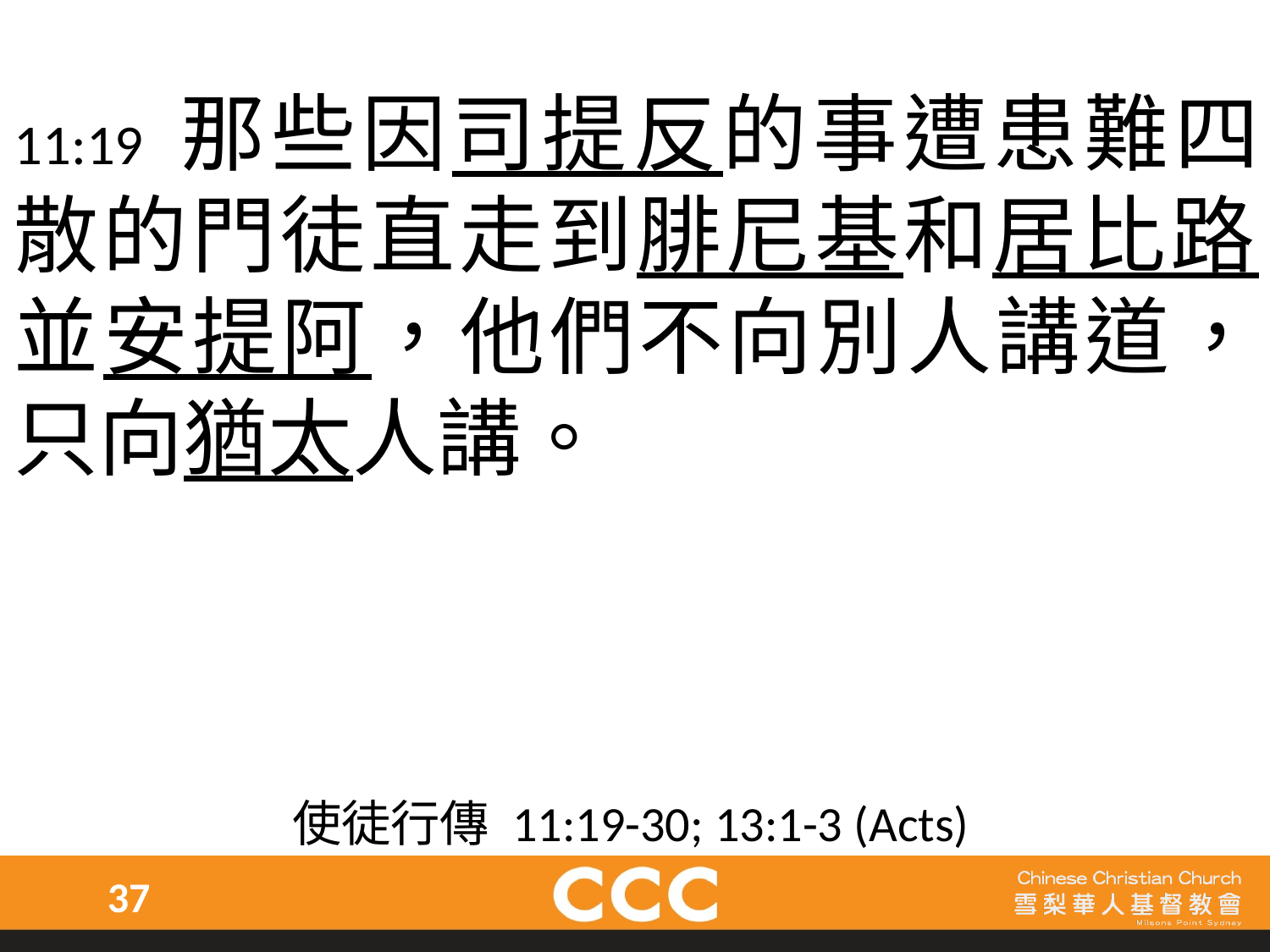

11:19 那些因司提反的事遭患難四散的門徒直走到腓尼基和居比路，並安提阿，他們不向別人講道，只向猶太人講。

使徒行傳 11:19-30; 13:1-3 (Acts)
37